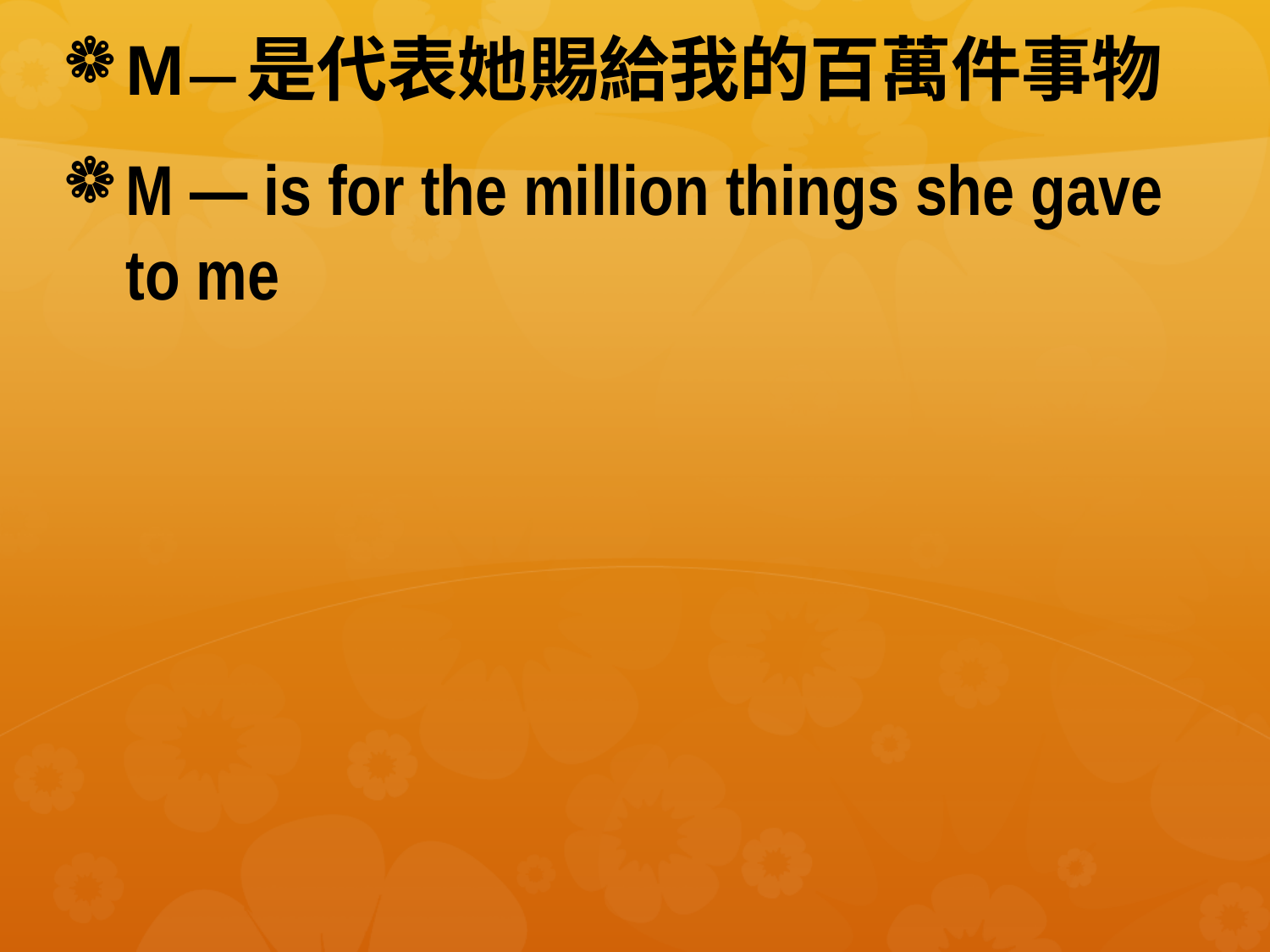

#
M — 是代表她賜給我的百萬件事物
M — is for the million things she gave to me